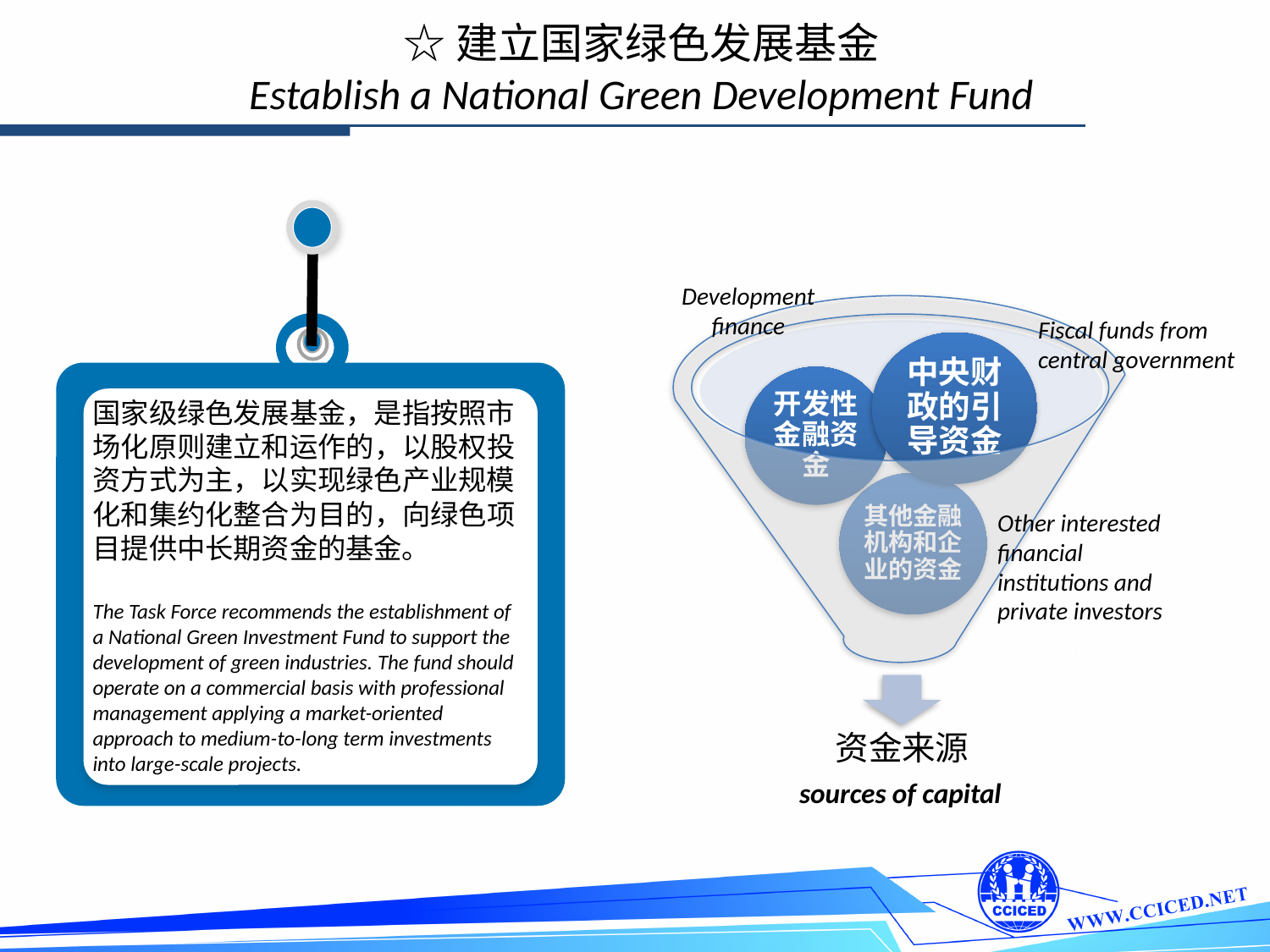

☆建立国家绿色发展基金
Establish a National Green Development Fund

Development finance
资金来源
其他金融机构和企业的资金
开发性金融资金
中央财政的引导资金
Fiscal funds from central government
实施中国绿色转型战略的需要
国家级绿色发展基金，是指按照市场化原则建立和运作的，以股权投资方式为主，以实现绿色产业规模化和集约化整合为目的，向绿色项目提供中长期资金的基金。

The Task Force recommends the establishment of a National Green Investment Fund to support the development of green industries. The fund should operate on a commercial basis with professional management applying a market-oriented approach to medium-to-long term investments into large-scale projects.
Other interested financial institutions and private investors
以灵活的融资结构吸引
不同偏好的投资者
sources of capital